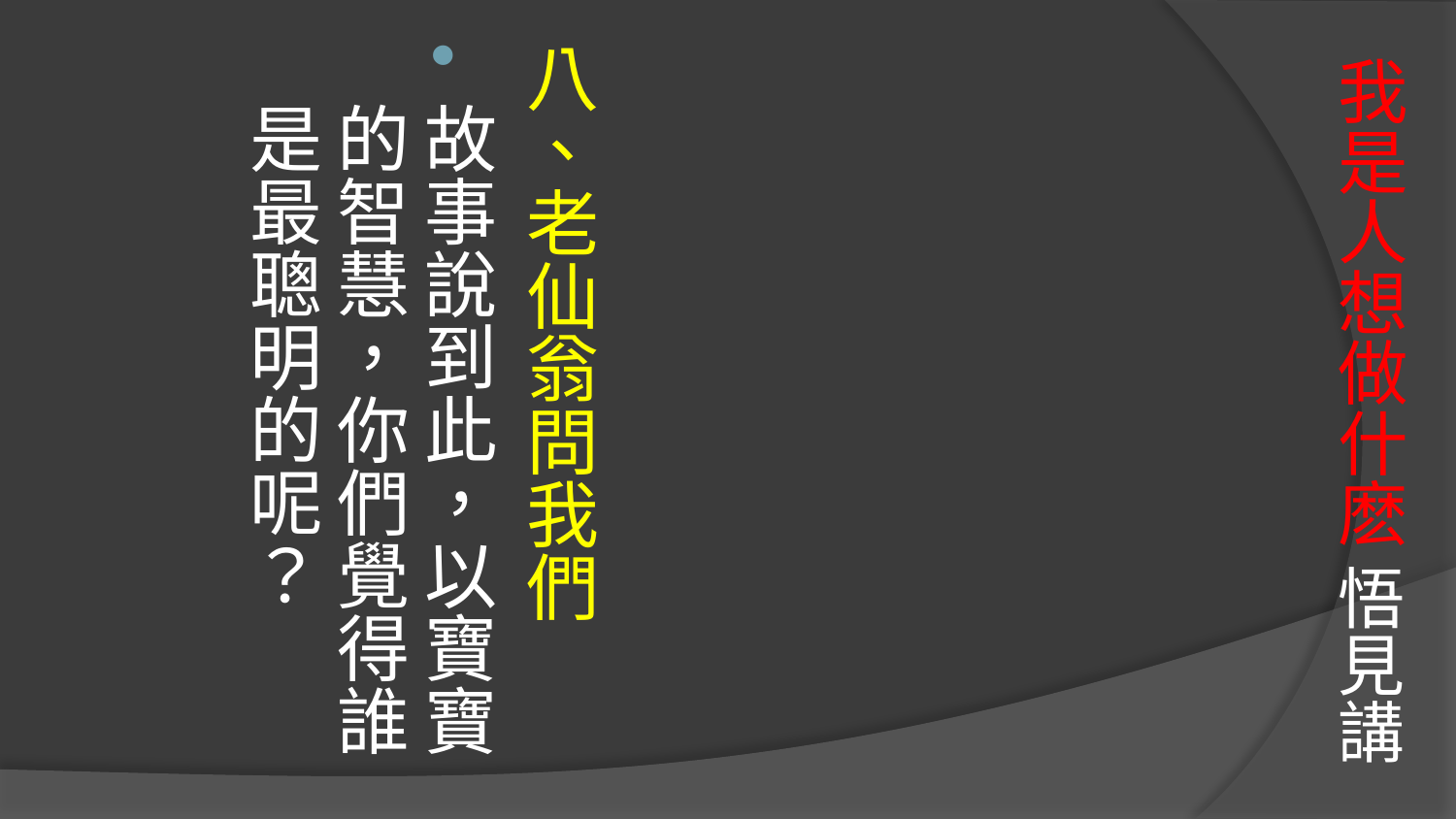

八、老仙翁問我們
故事說到此，以寶寶的智慧，你們覺得誰是最聰明的呢？

# 我是人想做什麽 悟見講